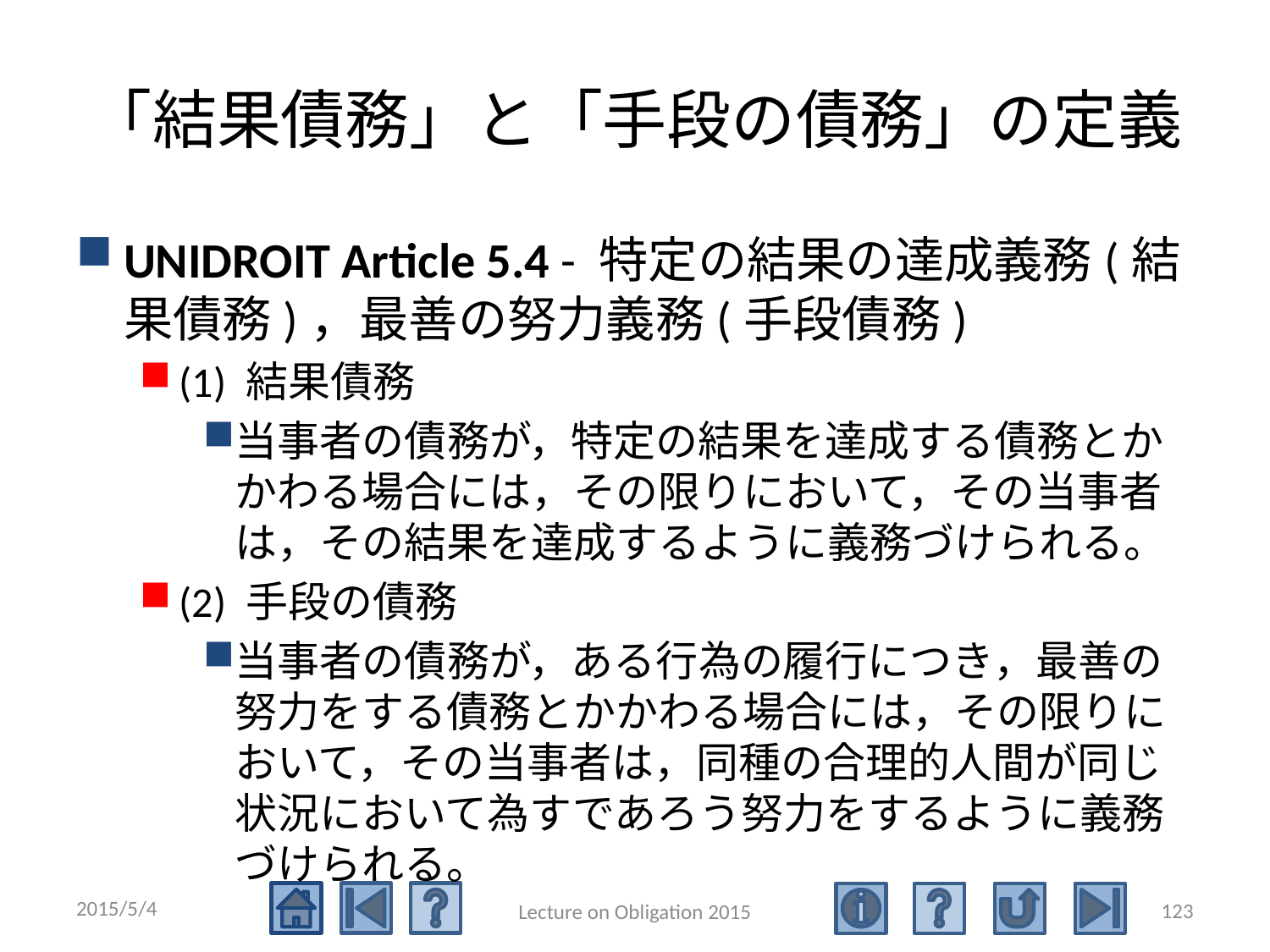

# 「結果債務」と「手段の債務」の定義
UNIDROIT Article 5.4 - 特定の結果の達成義務(結果債務)，最善の努力義務(手段債務)
(1) 結果債務
当事者の債務が，特定の結果を達成する債務とかかわる場合には，その限りにおいて，その当事者は，その結果を達成するように義務づけられる。
(2) 手段の債務
当事者の債務が，ある行為の履行につき，最善の努力をする債務とかかわる場合には，その限りにおいて，その当事者は，同種の合理的人間が同じ状況において為すであろう努力をするように義務づけられる。
2015/5/4
123
Lecture on Obligation 2015